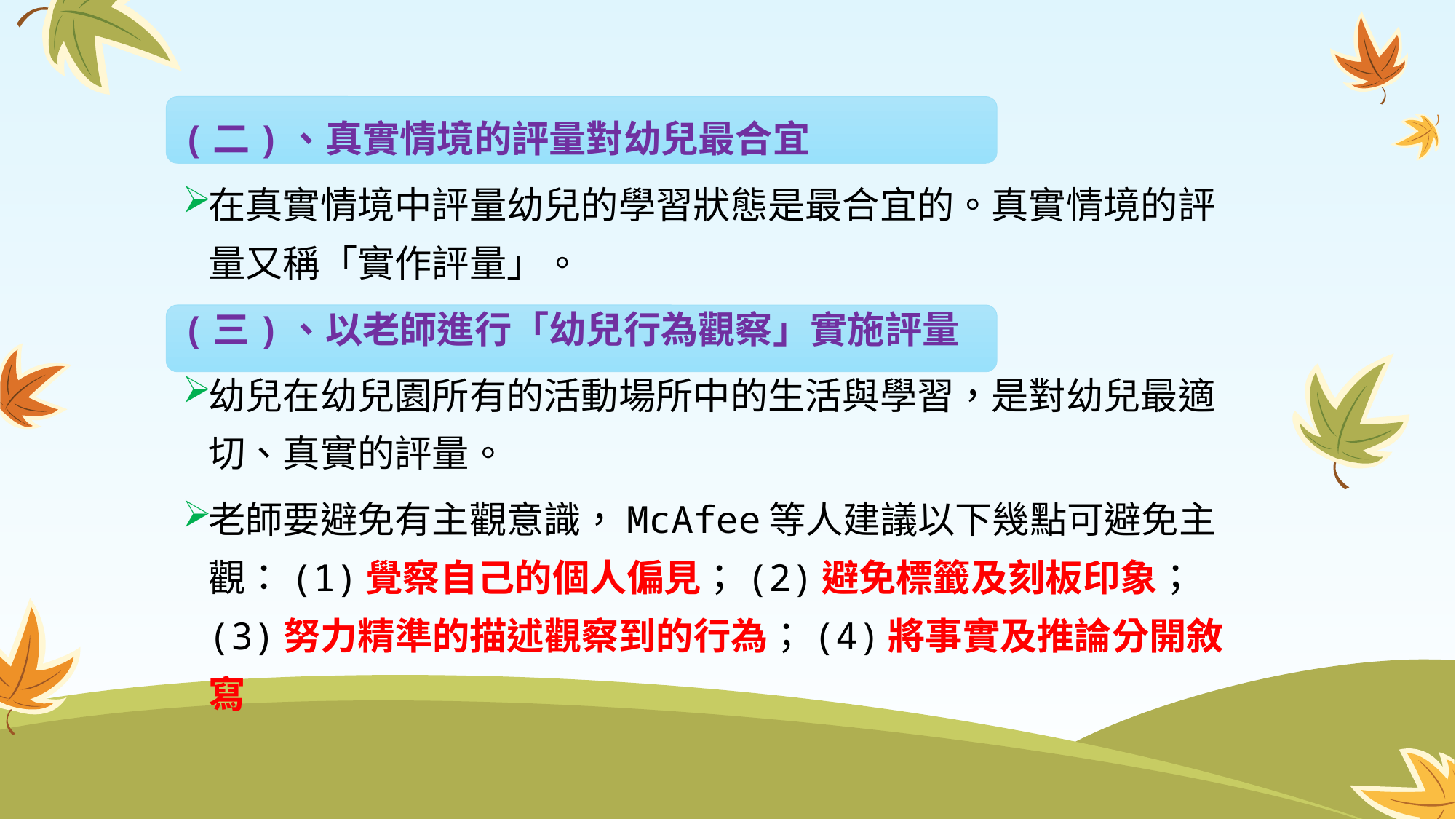

(二)、真實情境的評量對幼兒最合宜
在真實情境中評量幼兒的學習狀態是最合宜的。真實情境的評量又稱「實作評量」。
(三)、以老師進行「幼兒行為觀察」實施評量
幼兒在幼兒園所有的活動場所中的生活與學習，是對幼兒最適切、真實的評量。
老師要避免有主觀意識，McAfee等人建議以下幾點可避免主觀：(1)覺察自己的個人偏見；(2)避免標籤及刻板印象；(3)努力精準的描述觀察到的行為；(4)將事實及推論分開敘寫